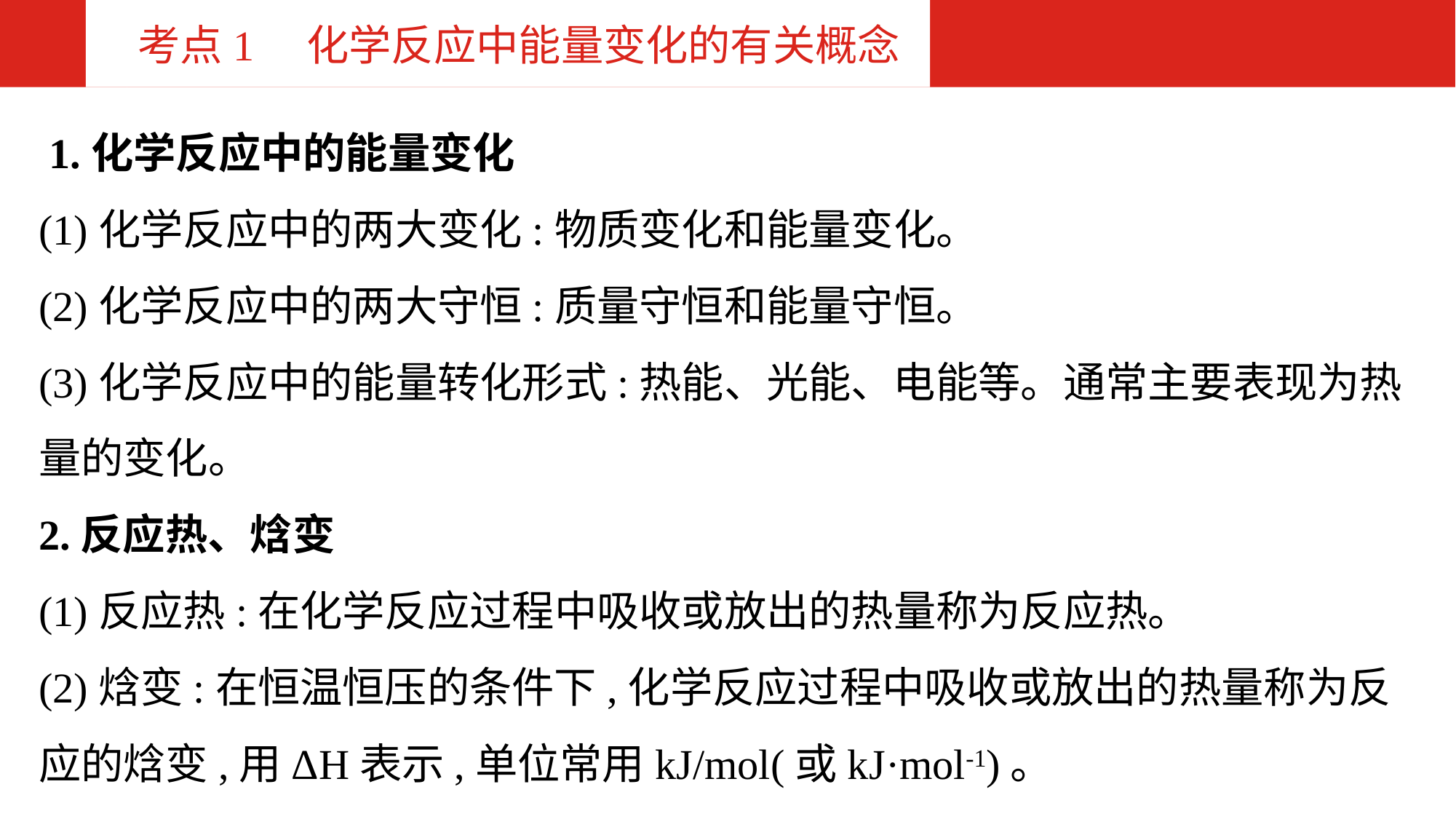

考点1　化学反应中能量变化的有关概念

 1.化学反应中的能量变化
(1)化学反应中的两大变化:物质变化和能量变化。
(2)化学反应中的两大守恒:质量守恒和能量守恒。
(3)化学反应中的能量转化形式:热能、光能、电能等。通常主要表现为热量的变化。
2.反应热、焓变
(1)反应热:在化学反应过程中吸收或放出的热量称为反应热。
(2)焓变:在恒温恒压的条件下,化学反应过程中吸收或放出的热量称为反应的焓变,用ΔH表示,单位常用kJ/mol(或kJ·mol-1)。